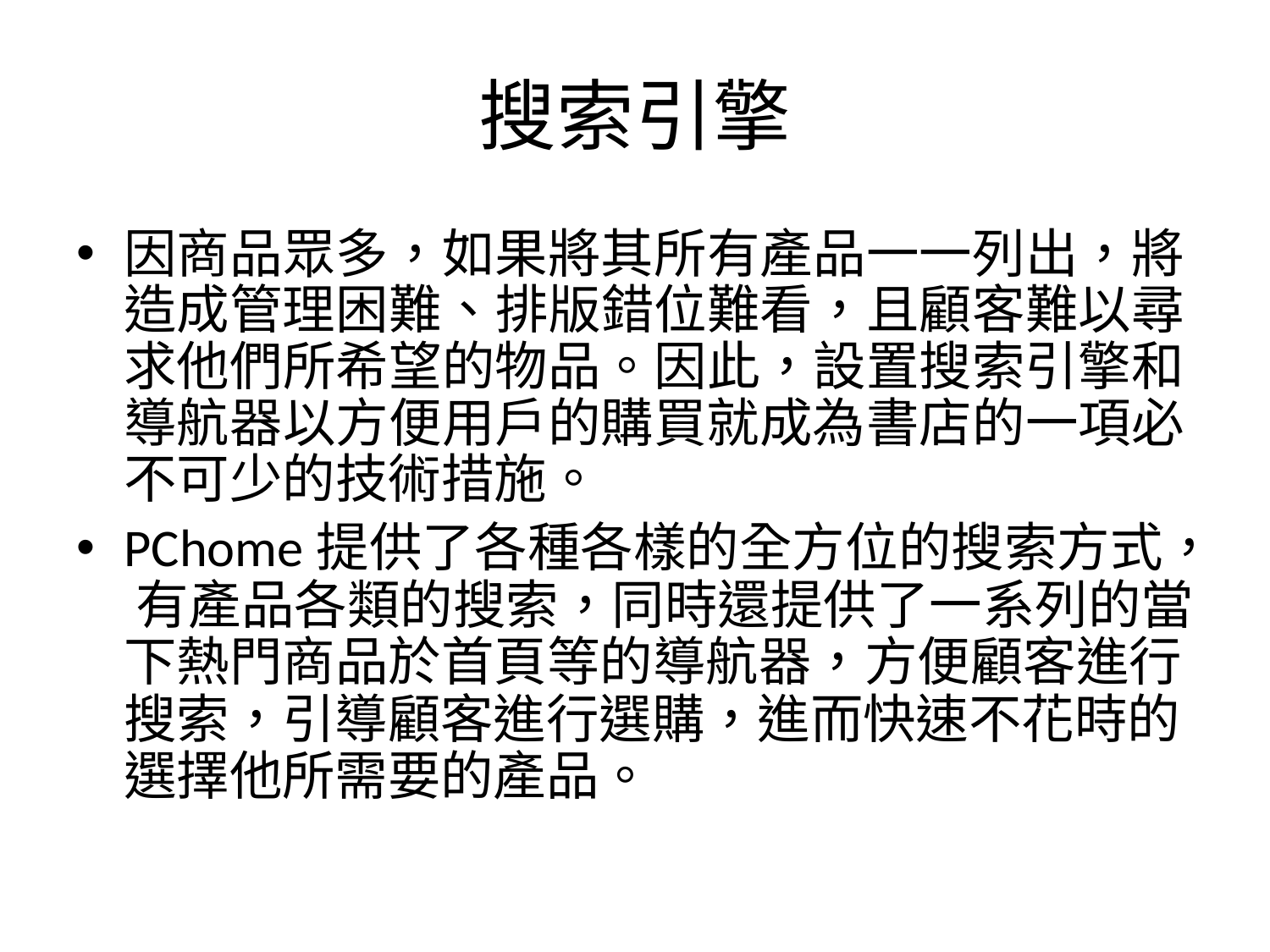

# 搜索引擎
因商品眾多，如果將其所有產品一一列出，將 造成管理困難、排版錯位難看，且顧客難以尋 求他們所希望的物品。因此，設置搜索引擎和 導航器以方便用戶的購買就成為書店的一項必 不可少的技術措施。
PChome提供了各種各樣的全方位的搜索方式， 有產品各類的搜索，同時還提供了一系列的當 下熱門商品於首頁等的導航器，方便顧客進行 搜索，引導顧客進行選購，進而快速不花時的 選擇他所需要的產品。